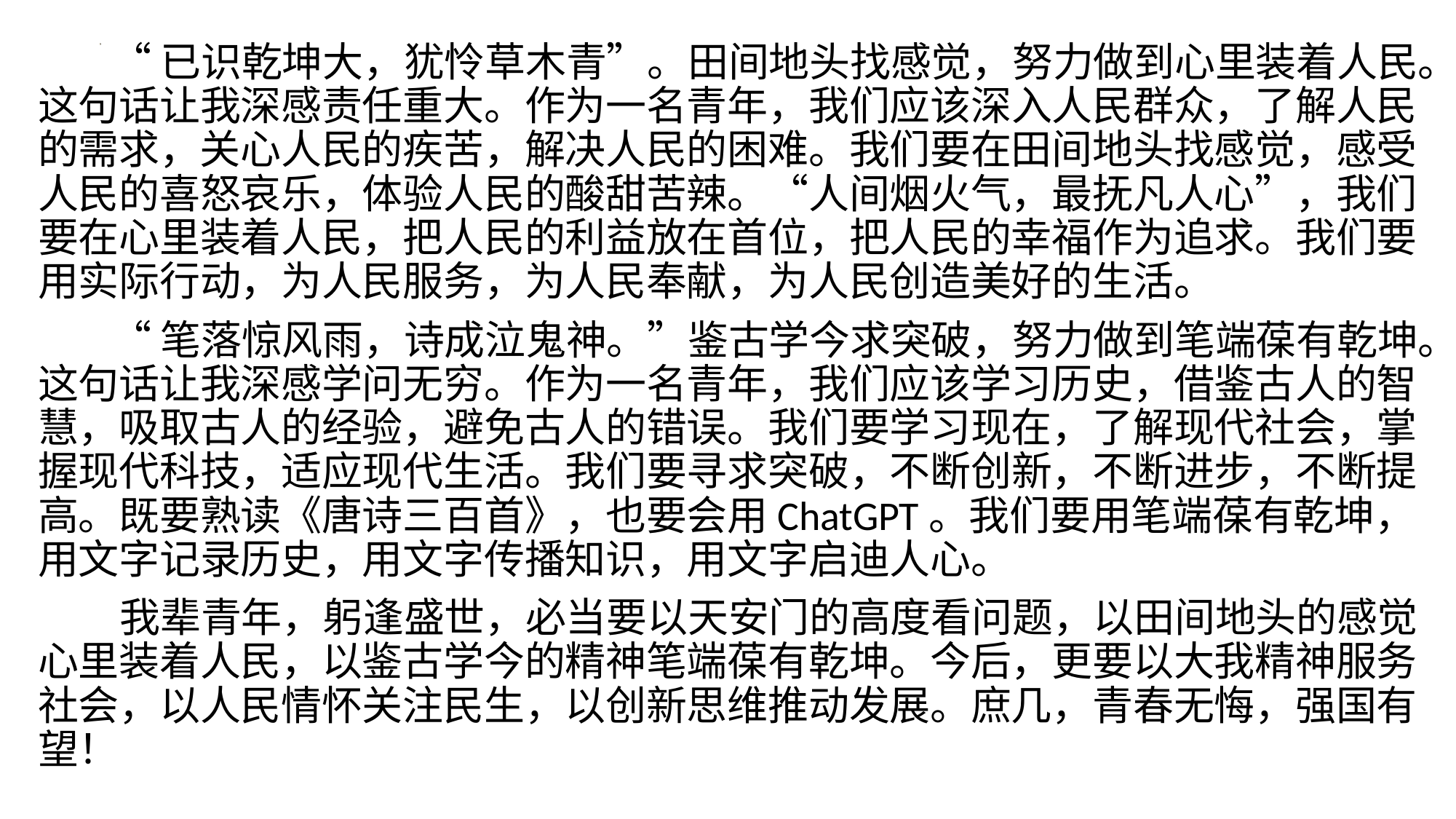

“已识乾坤大，犹怜草木青”。田间地头找感觉，努力做到心里装着人民。这句话让我深感责任重大。作为一名青年，我们应该深入人民群众，了解人民的需求，关心人民的疾苦，解决人民的困难。我们要在田间地头找感觉，感受人民的喜怒哀乐，体验人民的酸甜苦辣。“人间烟火气，最抚凡人心”，我们要在心里装着人民，把人民的利益放在首位，把人民的幸福作为追求。我们要用实际行动，为人民服务，为人民奉献，为人民创造美好的生活。
        “笔落惊风雨，诗成泣鬼神。”鉴古学今求突破，努力做到笔端葆有乾坤。这句话让我深感学问无穷。作为一名青年，我们应该学习历史，借鉴古人的智慧，吸取古人的经验，避免古人的错误。我们要学习现在，了解现代社会，掌握现代科技，适应现代生活。我们要寻求突破，不断创新，不断进步，不断提高。既要熟读《唐诗三百首》，也要会用ChatGPT。我们要用笔端葆有乾坤，用文字记录历史，用文字传播知识，用文字启迪人心。
        我辈青年，躬逢盛世，必当要以天安门的高度看问题，以田间地头的感觉心里装着人民，以鉴古学今的精神笔端葆有乾坤。今后，更要以大我精神服务社会，以人民情怀关注民生，以创新思维推动发展。庶几，青春无悔，强国有望！